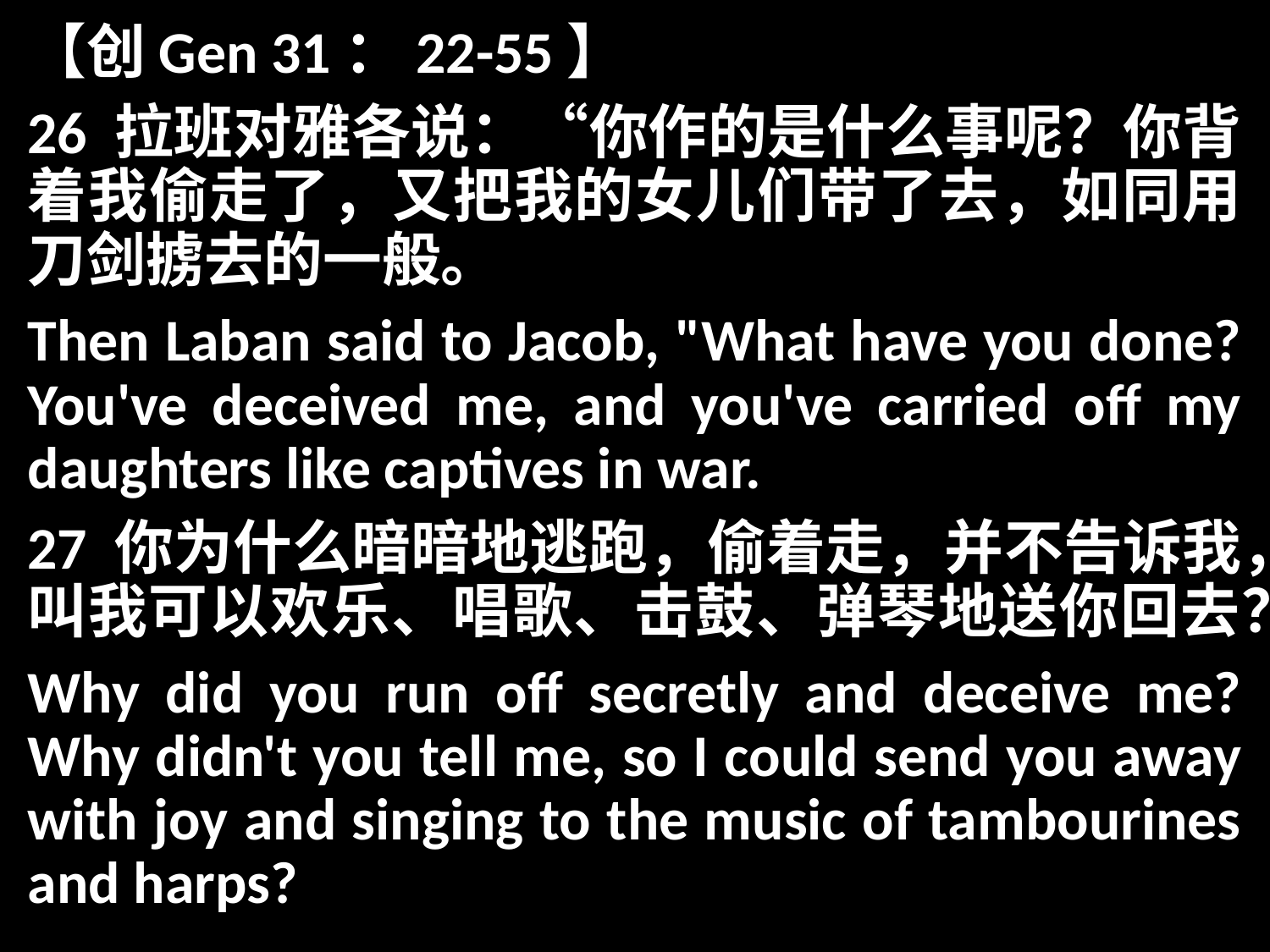

【创Gen 31：22-55】
26 拉班对雅各说：“你作的是什么事呢？你背着我偷走了，又把我的女儿们带了去，如同用刀剑掳去的一般。
Then Laban said to Jacob, "What have you done? You've deceived me, and you've carried off my daughters like captives in war.
27 你为什么暗暗地逃跑，偷着走，并不告诉我，叫我可以欢乐、唱歌、击鼓、弹琴地送你回去？
Why did you run off secretly and deceive me? Why didn't you tell me, so I could send you away with joy and singing to the music of tambourines and harps?